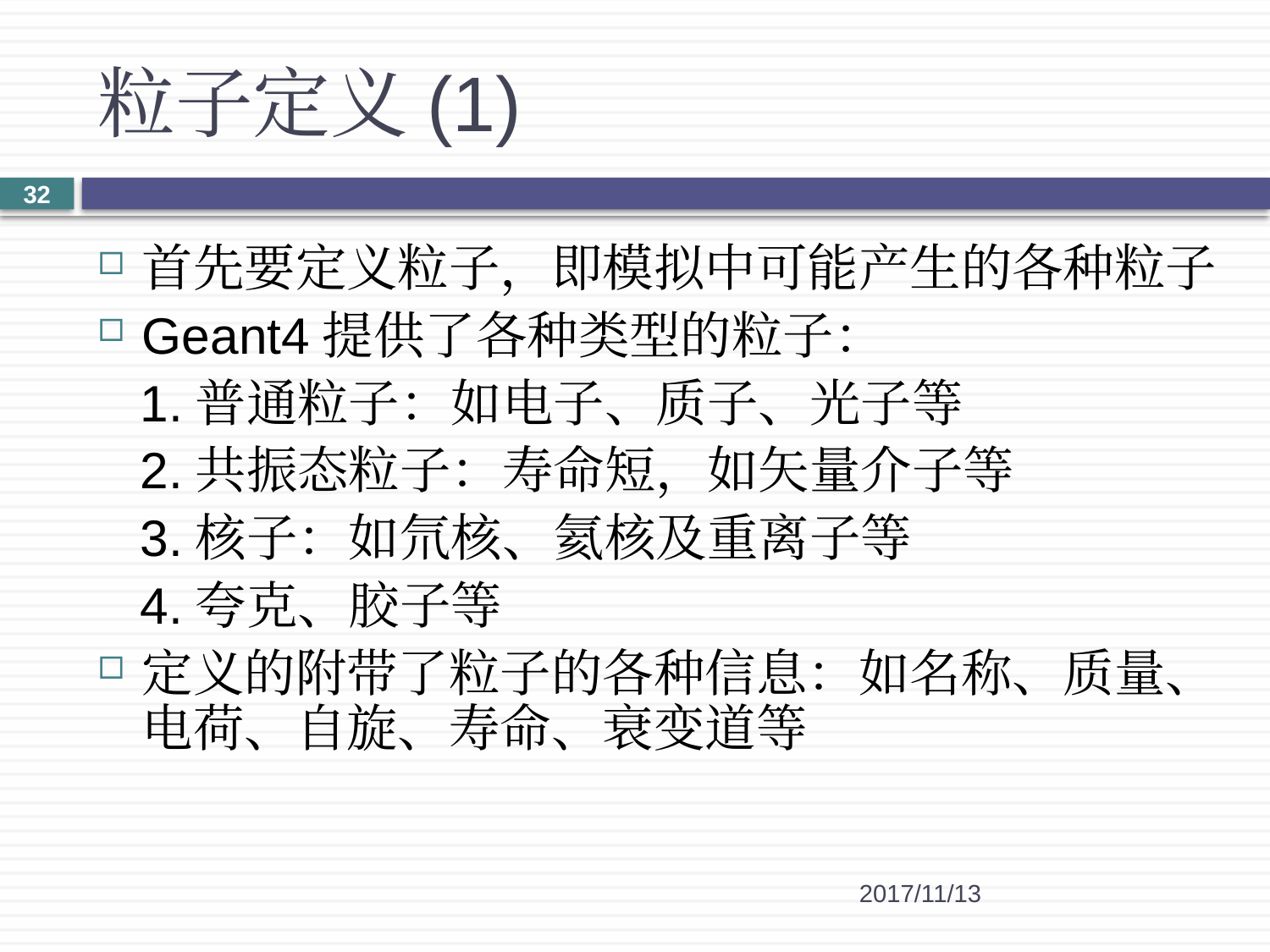

# 粒子定义(1)
32
首先要定义粒子，即模拟中可能产生的各种粒子
Geant4提供了各种类型的粒子：
   1.普通粒子：如电子、质子、光子等
   2.共振态粒子：寿命短，如矢量介子等
   3.核子：如氘核、氦核及重离子等
   4.夸克、胶子等
定义的附带了粒子的各种信息：如名称、质量、电荷、自旋、寿命、衰变道等
2017/11/13